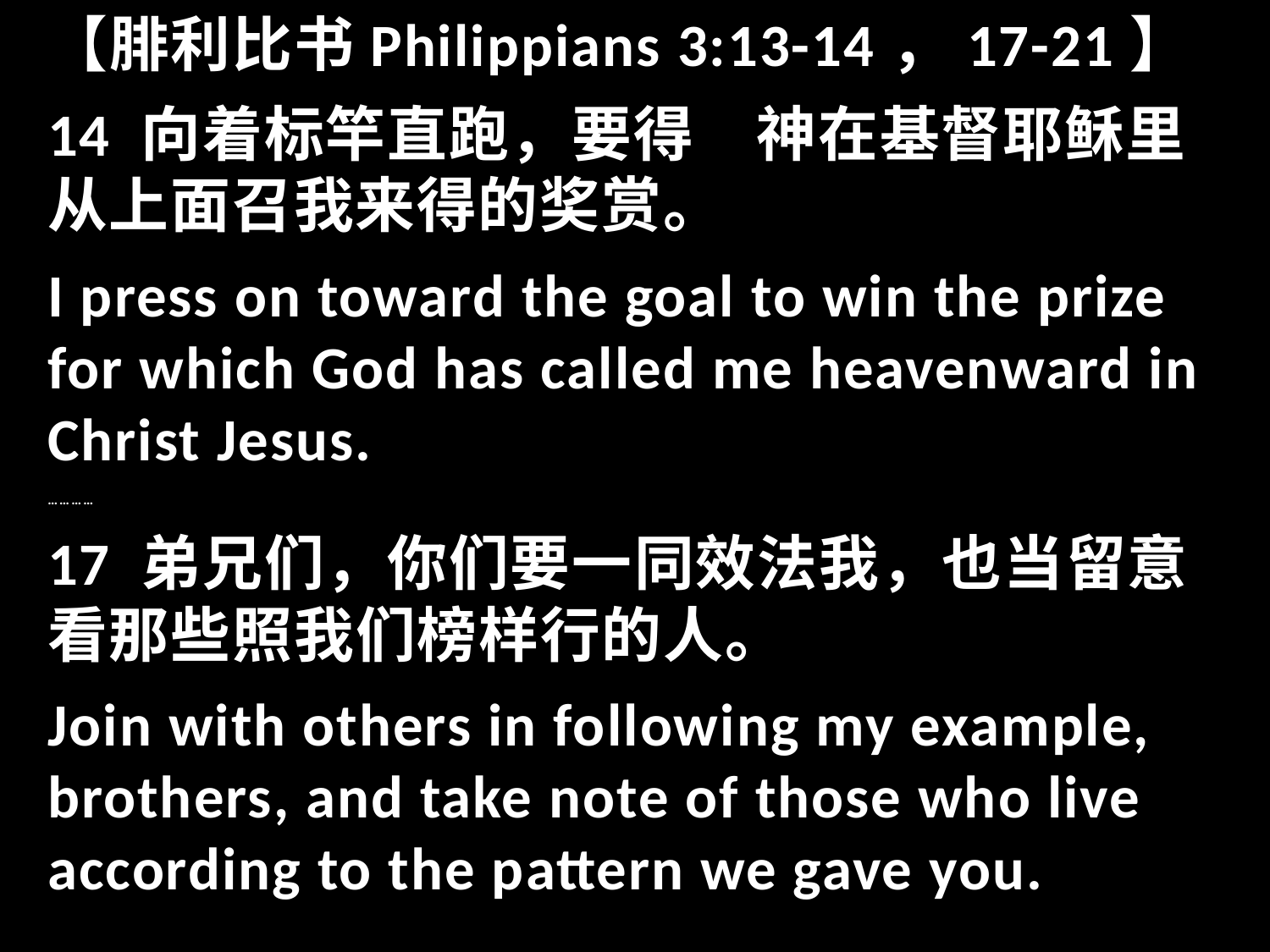

【腓利比书Philippians 3:13-14，17-21】
14 向着标竿直跑，要得　神在基督耶稣里从上面召我来得的奖赏。
I press on toward the goal to win the prize for which God has called me heavenward in Christ Jesus.
…………
17 弟兄们，你们要一同效法我，也当留意看那些照我们榜样行的人。
Join with others in following my example, brothers, and take note of those who live according to the pattern we gave you.